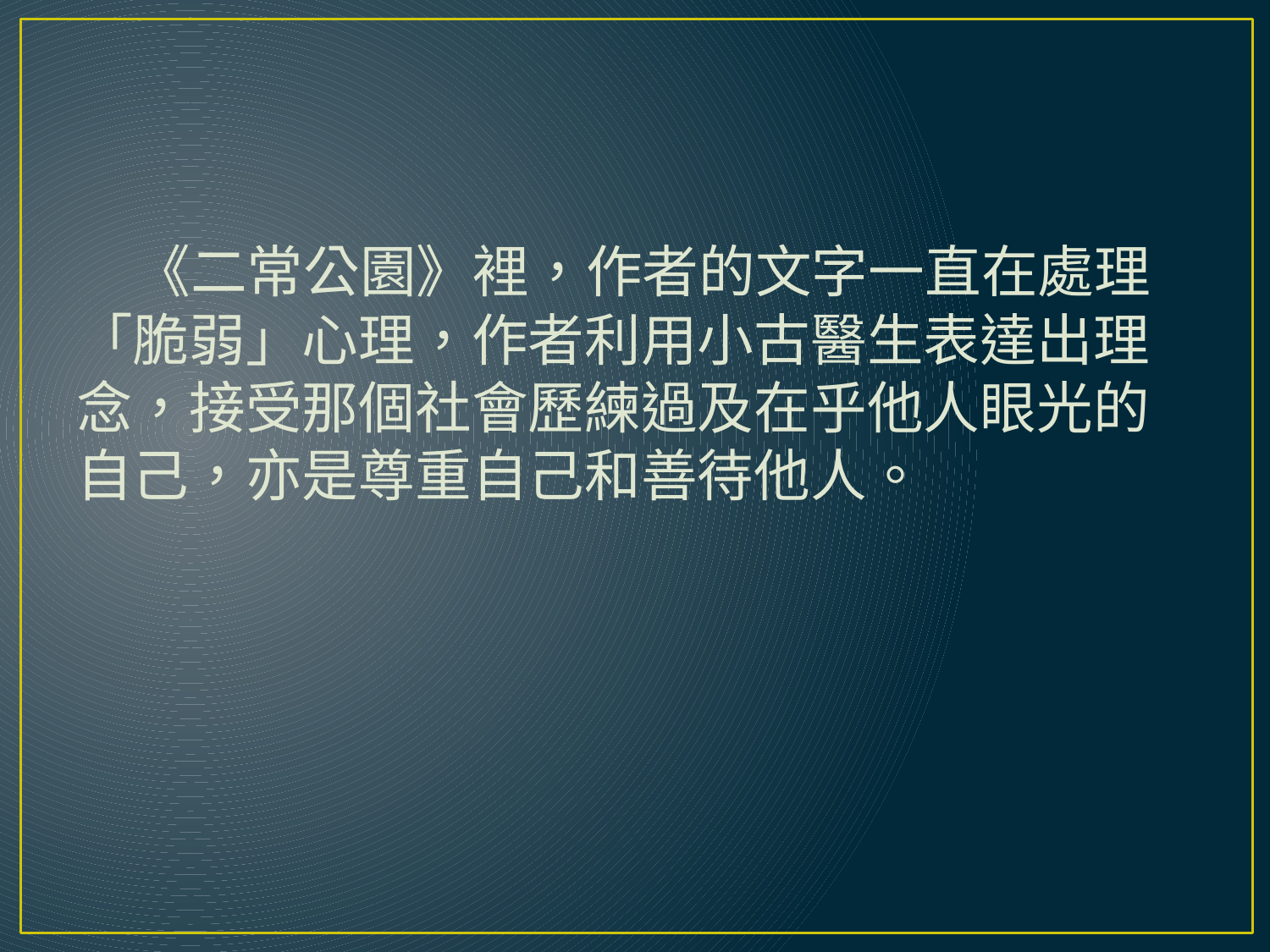

#
   《二常公園》裡，作者的文字一直在處理「脆弱」心理，作者利用小古醫生表達出理念，接受那個社會歷練過及在乎他人眼光的自己，亦是尊重自己和善待他人。